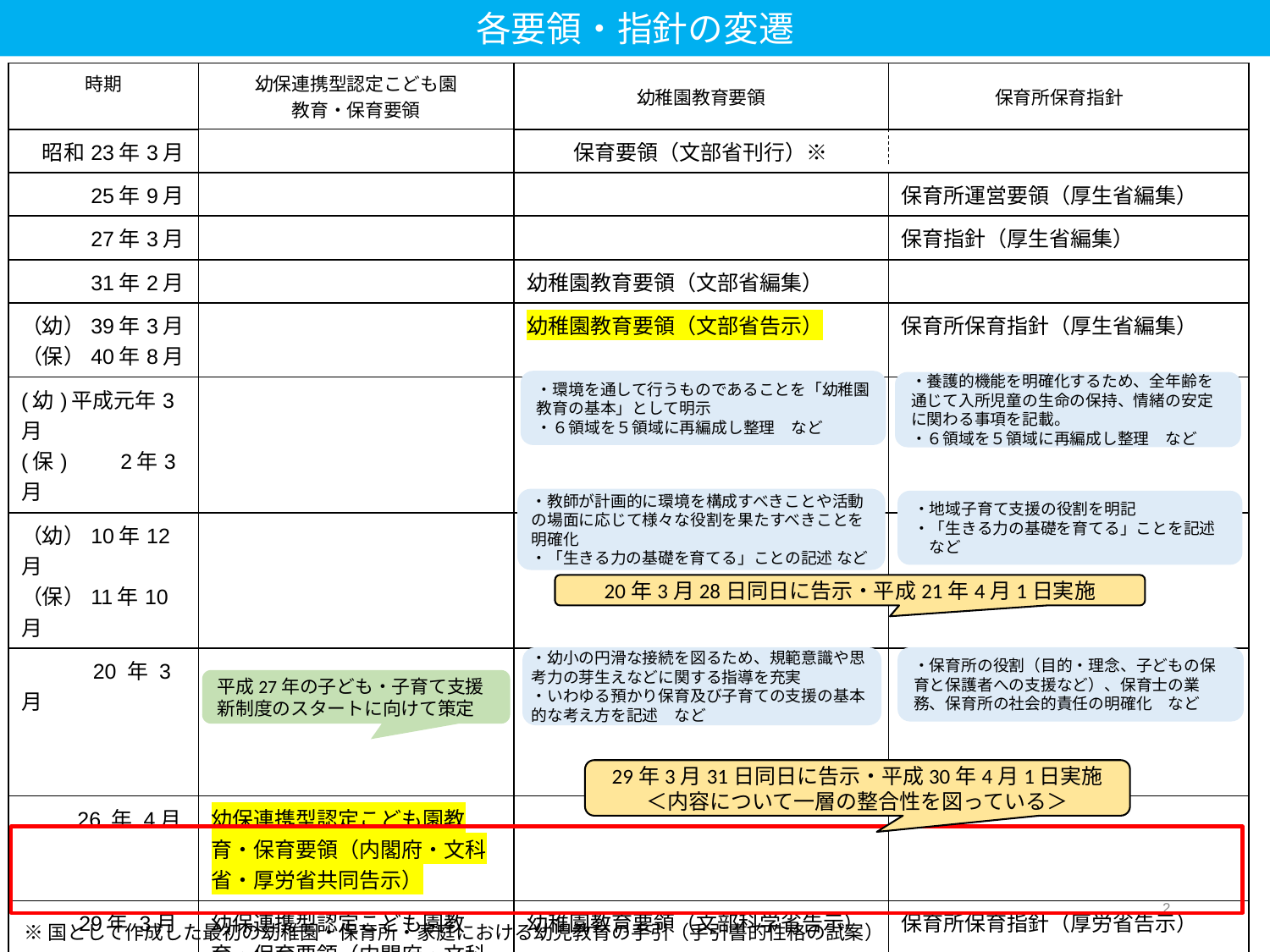

各要領・指針の変遷
| 時期 | 幼保連携型認定こども園 教育・保育要領 | 幼稚園教育要領 | 保育所保育指針 |
| --- | --- | --- | --- |
| 昭和23年3月 |  | 保育要領（文部省刊行）※ |  |
| 25年9月 |  |  | 保育所運営要領（厚生省編集） |
| 27年3月 |  |  | 保育指針（厚生省編集） |
| 31年2月 |  | 幼稚園教育要領（文部省編集） |  |
| （幼）39年3月 （保）40年8月 |  | 幼稚園教育要領（文部省告示） | 保育所保育指針（厚生省編集） |
| (幼)平成元年3月 (保)　　2年3月 |  | 幼稚園教育要領（文部省告示） | 保育所保育指針（厚生省編集） |
| （幼）10年12月 （保）11年10月 |  | 幼稚園教育要領（文部省告示） | 保育所保育指針（厚生省編集） |
| 20 年 3月 |  | 幼稚園教育要領（文部科学省告示） | 保育所保育指針（厚労省告示） |
| 26 年 4月 | 幼保連携型認定こども園教育・保育要領（内閣府・文科省・厚労省共同告示） |  |  |
| 29年 3月 | 幼保連携型認定こども園教育・保育要領（内閣府・文科省・厚労省共同告示） | 幼稚園教育要領（文部科学省告示） | 保育所保育指針（厚労省告示） |
・環境を通して行うものであることを「幼稚園教育の基本」として明示
・６領域を５領域に再編成し整理　など
・養護的機能を明確化するため、全年齢を通じて入所児童の生命の保持、情緒の安定に関わる事項を記載。
・６領域を５領域に再編成し整理　など
・教師が計画的に環境を構成すべきことや活動の場面に応じて様々な役割を果たすべきことを明確化
・「生きる力の基礎を育てる」ことの記述 など
・地域子育て支援の役割を明記
・「生きる力の基礎を育てる」ことを記述　など
20年3月28日同日に告示・平成21年4月1日実施
・幼小の円滑な接続を図るため、規範意識や思考力の芽生えなどに関する指導を充実
・いわゆる預かり保育及び子育ての支援の基本的な考え方を記述　など
・保育所の役割（目的・理念、子どもの保育と保護者への支援など）、保育士の業務、保育所の社会的責任の明確化　など
平成27年の子ども・子育て支援新制度のスタートに向けて策定
29年3月31日同日に告示・平成30年4月1日実施
＜内容について一層の整合性を図っている＞

2
※国として作成した最初の幼稚園・保育所・家庭における幼児教育の手引（手引書的性格の試案）